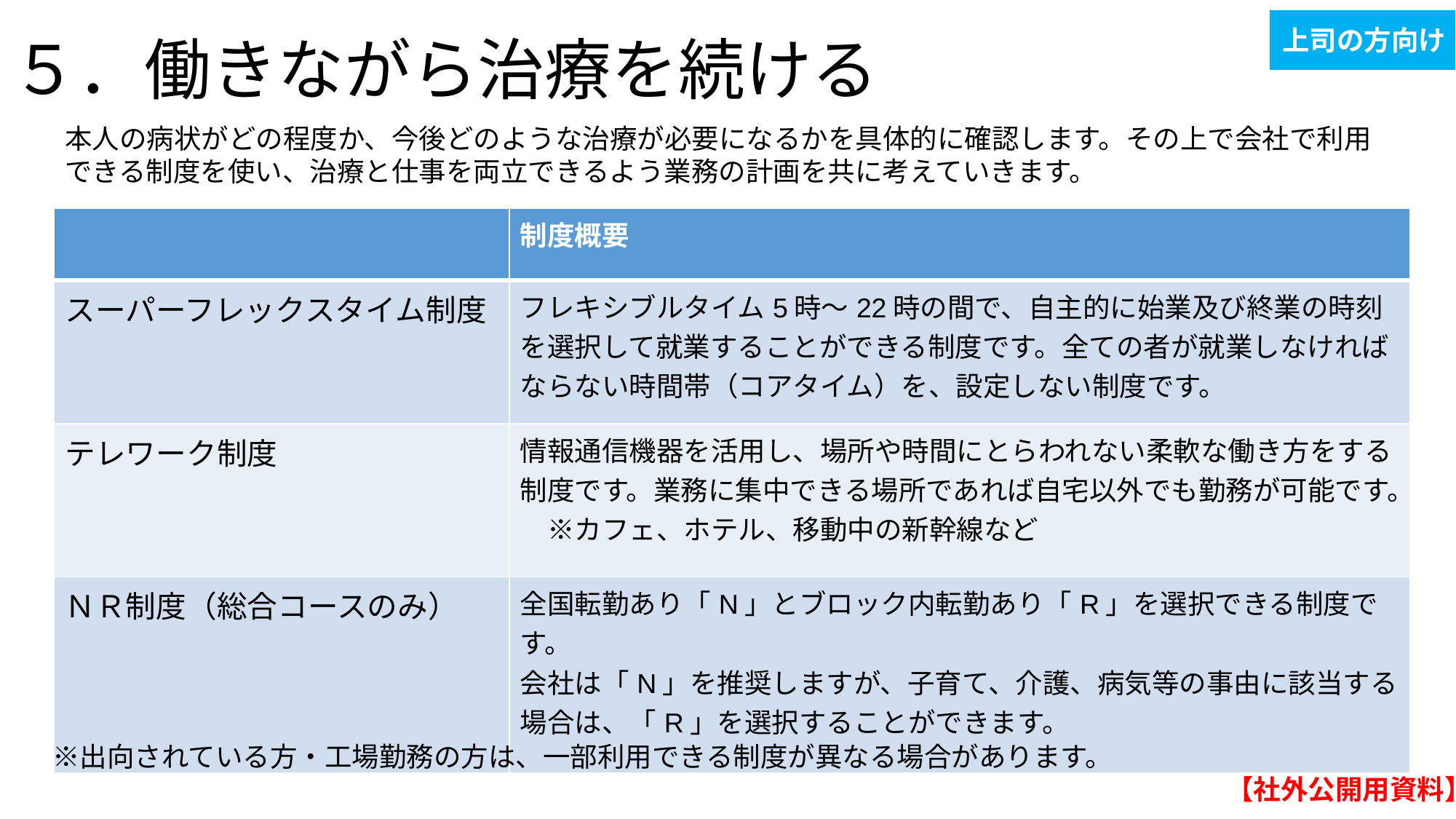

上司の方向け
# ５．働きながら治療を続ける
本人の病状がどの程度か、今後どのような治療が必要になるかを具体的に確認します。その上で会社で利用できる制度を使い、治療と仕事を両立できるよう業務の計画を共に考えていきます。
|  | 制度概要 |
| --- | --- |
| スーパーフレックスタイム制度 | フレキシブルタイム5時～22時の間で、自主的に始業及び終業の時刻を選択して就業することができる制度です。全ての者が就業しなければならない時間帯（コアタイム）を、設定しない制度です。 |
| テレワーク制度 | 情報通信機器を活用し、場所や時間にとらわれない柔軟な働き方をする制度です。業務に集中できる場所であれば自宅以外でも勤務が可能です。　※カフェ、ホテル、移動中の新幹線など |
| ＮＲ制度（総合コースのみ） | 全国転勤あり「N」とブロック内転勤あり「R」を選択できる制度です。 会社は「N」を推奨しますが、子育て、介護、病気等の事由に該当する場合は、「R」を選択することができます。 |
　※出向されている方・工場勤務の方は、一部利用できる制度が異なる場合があります。
【社外公開用資料】